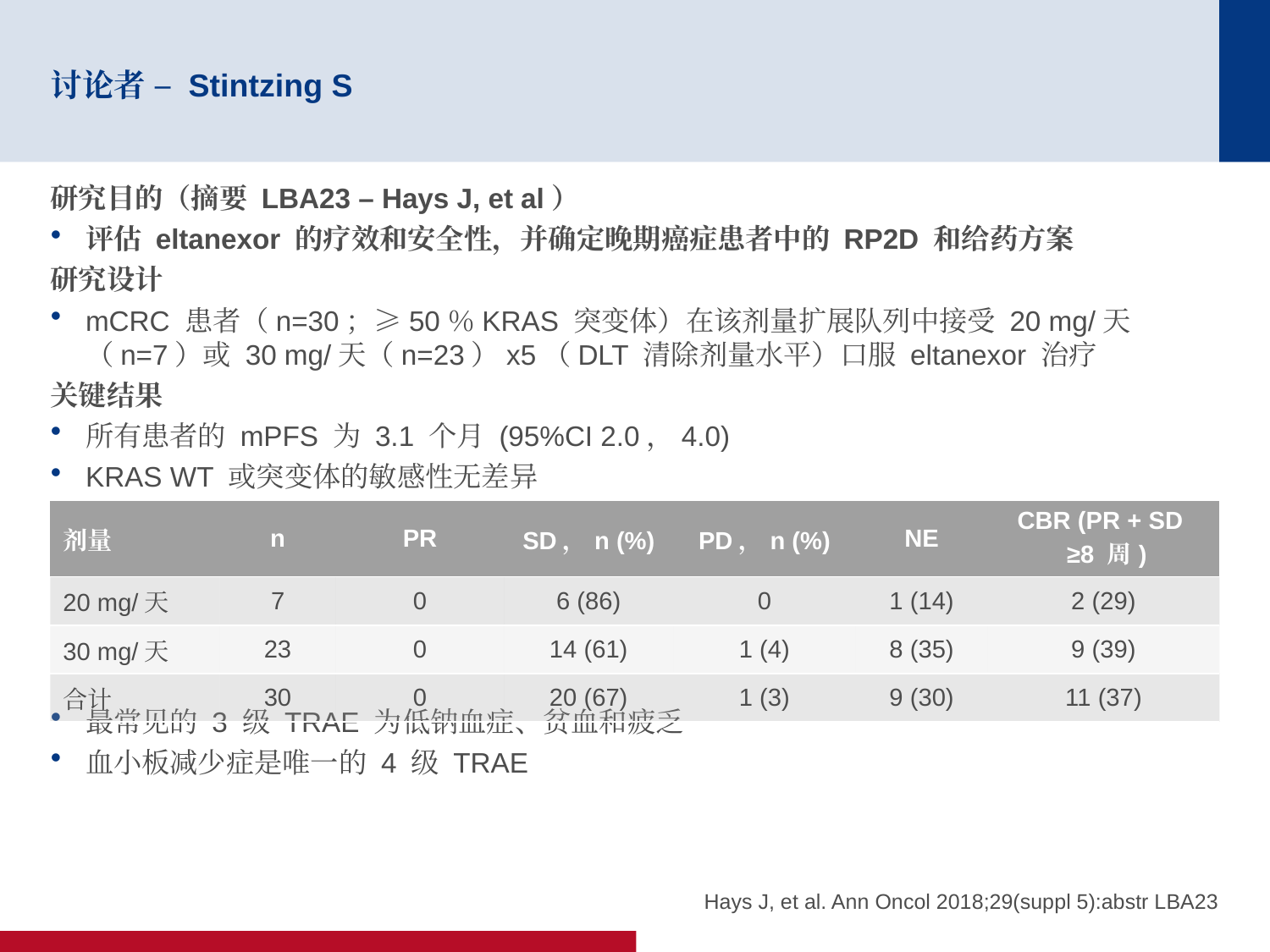

# 讨论者 – Stintzing S
研究目的（摘要 LBA23 – Hays J, et al）
评估 eltanexor 的疗效和安全性，并确定晚期癌症患者中的 RP2D 和给药方案
研究设计
mCRC 患者（n=30；≥50％KRAS 突变体）在该剂量扩展队列中接受 20 mg/天（n=7）或 30 mg/天（n=23）x5（DLT 清除剂量水平）口服 eltanexor 治疗
关键结果
所有患者的 mPFS 为 3.1 个月 (95%CI 2.0，4.0)
KRAS WT 或突变体的敏感性无差异

最常见的 3 级 TRAE 为低钠血症、贫血和疲乏
血小板减少症是唯一的 4 级 TRAE

| 剂量 | n | PR | SD，n (%) | PD，n (%) | NE | CBR (PR + SD ≥8 周) |
| --- | --- | --- | --- | --- | --- | --- |
| 20 mg/天 | 7 | 0 | 6 (86) | 0 | 1 (14) | 2 (29) |
| 30 mg/天 | 23 | 0 | 14 (61) | 1 (4) | 8 (35) | 9 (39) |
| 合计 | 30 | 0 | 20 (67) | 1 (3) | 9 (30) | 11 (37) |
Hays J, et al. Ann Oncol 2018;29(suppl 5):abstr LBA23